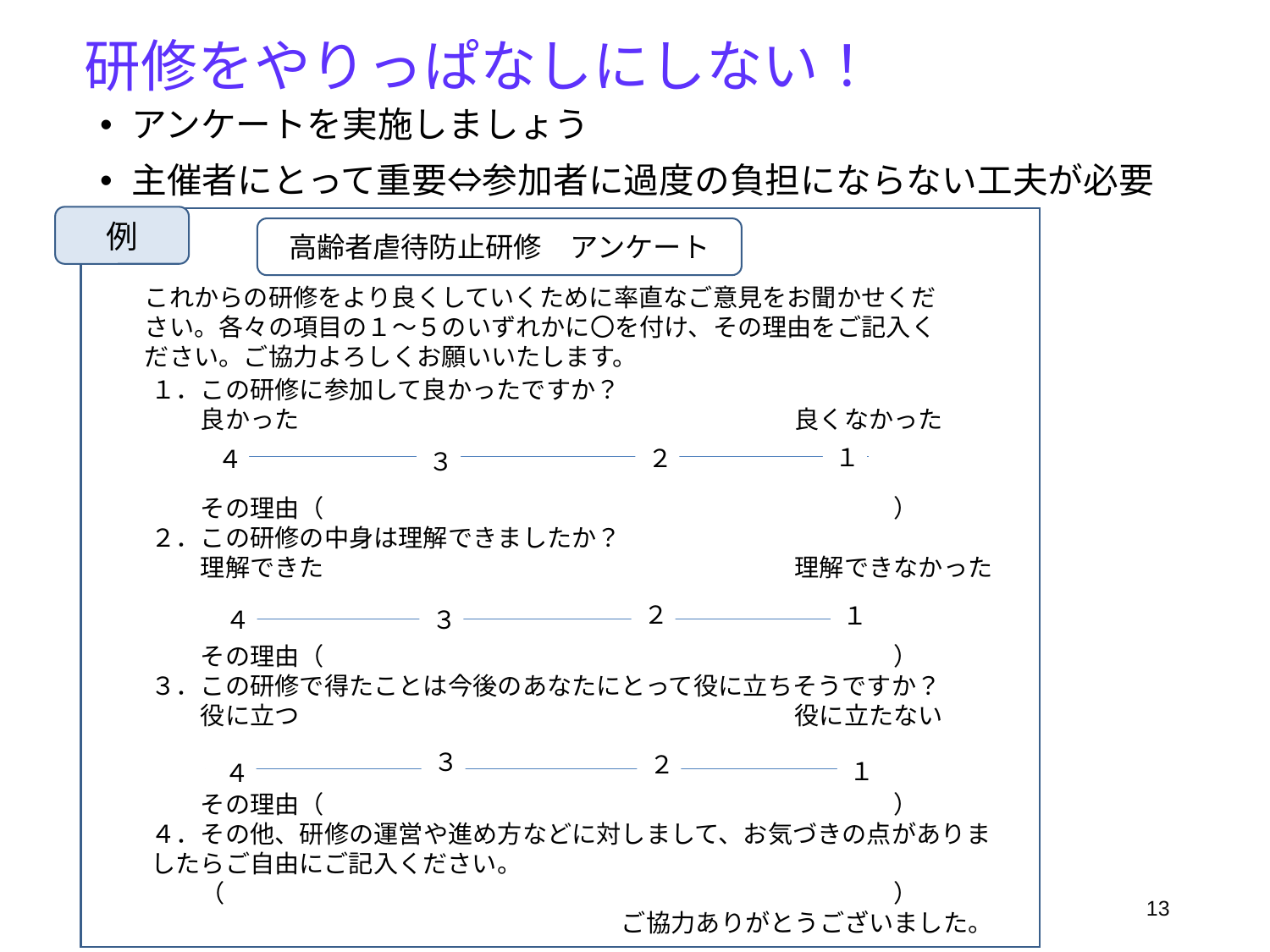

# 研修をやりっぱなしにしない！
アンケートを実施しましょう
主催者にとって重要⇔参加者に過度の負担にならない工夫が必要

例

高齢者虐待防止研修　アンケート
これからの研修をより良くしていくために率直なご意見をお聞かせください。各々の項目の１～５のいずれかに〇を付け、その理由をご記入ください。ご協力よろしくお願いいたします。
１．この研修に参加して良かったですか？
　　良かった　　　　　　　　　　　　　　　　　　　　良くなかった

　　その理由（　　　　　　　　　　　　　　　　　　　　　　　）
２．この研修の中身は理解できましたか？
　　理解できた　　　　　　　　　　　　　　　　　　　理解できなかった

　　その理由（　　　　　　　　　　　　　　　　　　　　　　　）
３．この研修で得たことは今後のあなたにとって役に立ちそうですか？
　　役に立つ　　　　　　　　　　　　　　　　　　　　役に立たない

　　その理由（　　　　　　　　　　　　　　　　　　　　　　　）
４．その他、研修の運営や進め方などに対しまして、お気づきの点がありましたらご自由にご記入ください。
　　（　　　　　　　　　　　　　　　　　　　　　　　　　　　）
　　　　　　　　　　　　　　　　　　　ご協力ありがとうございました。

１
２
４
３
２
１
３
４
３
２

１
４
13